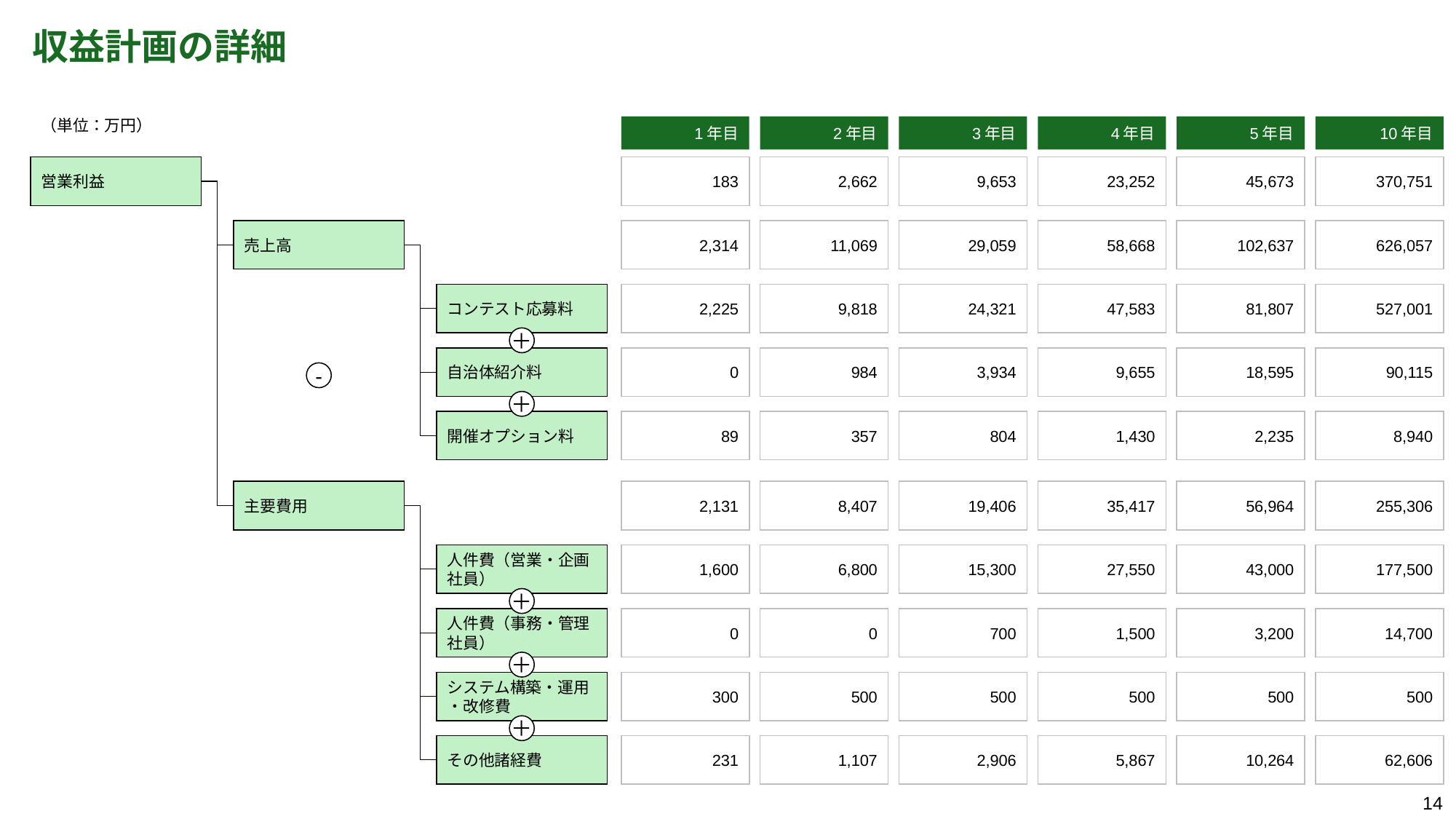

収益計画の詳細
（単位：万円）
1年目
2年目
3年目
4年目
5年目
10年目
営業利益
183
2,662
9,653
23,252
45,673
370,751
売上高
2,314
11,069
29,059
58,668
102,637
626,057
コンテスト応募料
2,225
9,818
24,321
47,583
81,807
527,001
＋
自治体紹介料
0
984
3,934
9,655
18,595
90,115
-
＋
開催オプション料
89
357
804
1,430
2,235
8,940
主要費用
2,131
8,407
19,406
35,417
56,964
255,306
人件費（営業・企画
社員）
1,600
6,800
15,300
27,550
43,000
177,500
＋
人件費（事務・管理
社員）
0
0
700
1,500
3,200
14,700
＋
システム構築・運用
・改修費
300
500
500
500
500
500
＋
その他諸経費
231
1,107
2,906
5,867
10,264
62,606
14